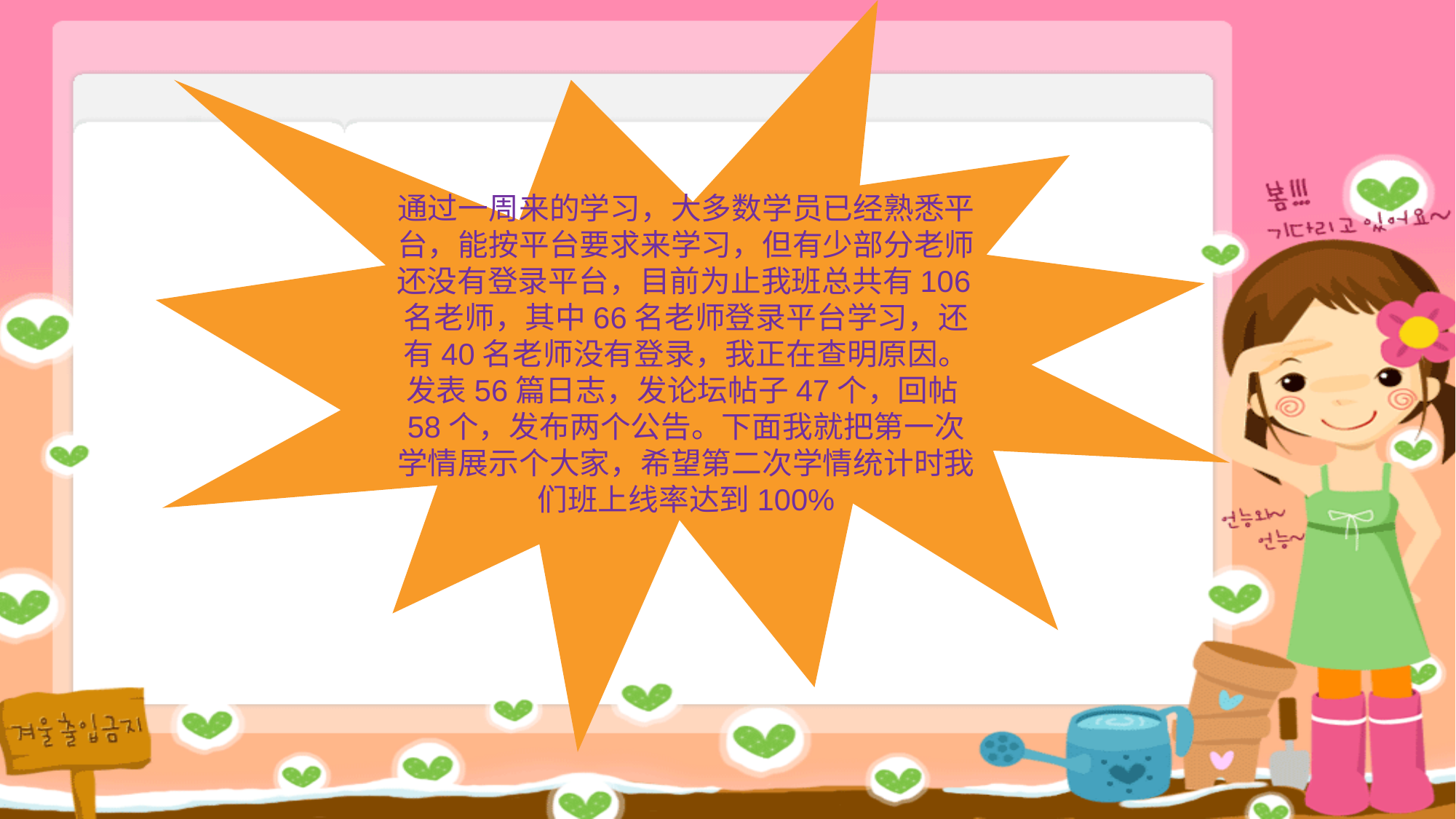

通过一周来的学习，大多数学员已经熟悉平台，能按平台要求来学习，但有少部分老师还没有登录平台，目前为止我班总共有106名老师，其中66名老师登录平台学习，还有40名老师没有登录，我正在查明原因。发表56篇日志，发论坛帖子47个，回帖58个，发布两个公告。下面我就把第一次学情展示个大家，希望第二次学情统计时我们班上线率达到100%